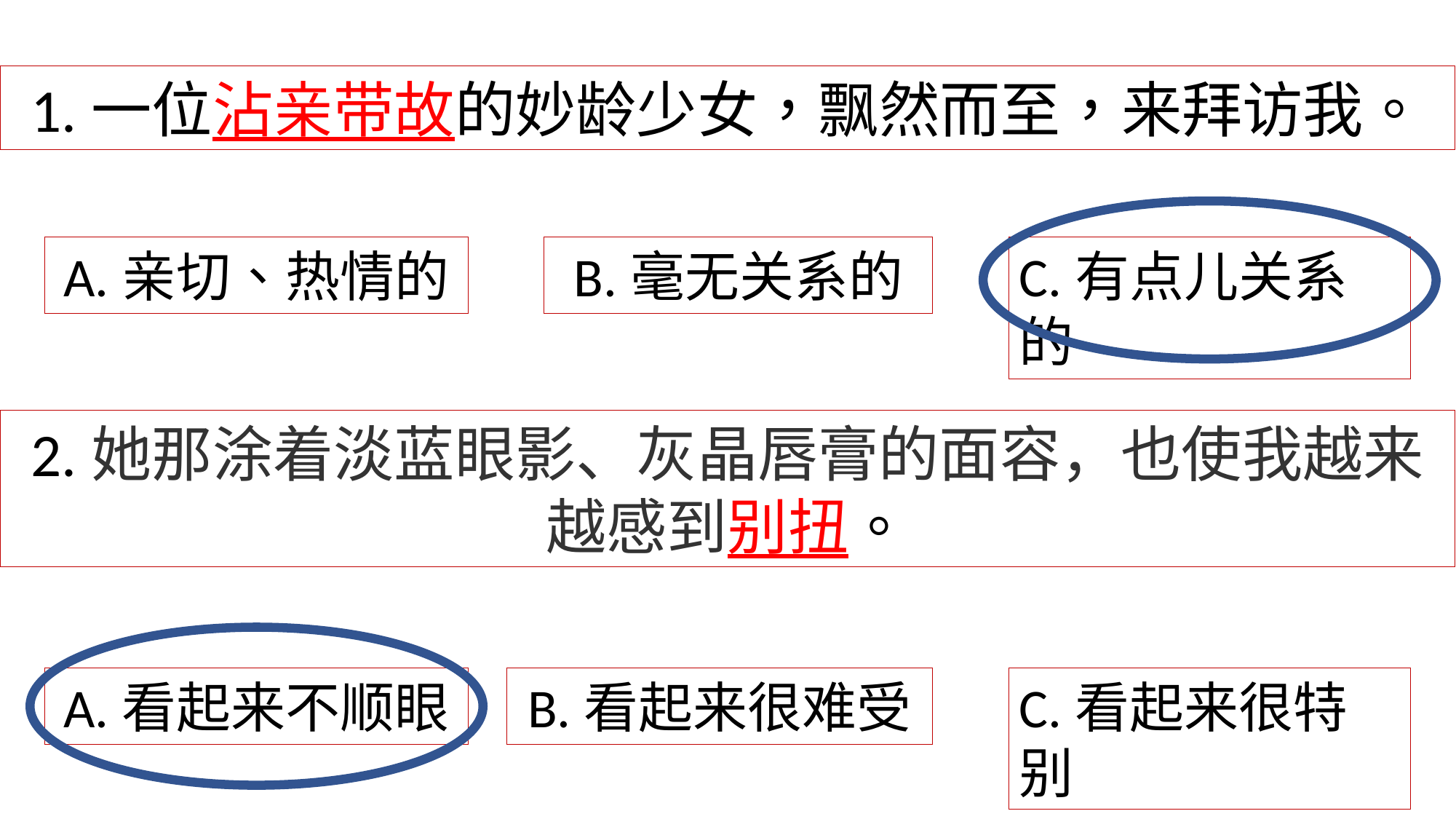

1.一位沾亲带故的妙龄少女，飘然而至，来拜访我。

A.亲切、热情的
B.毫无关系的
C.有点儿关系的
2.她那涂着淡蓝眼影、灰晶唇膏的面容，也使我越来越感到别扭。

C.看起来很特别
B.看起来很难受
A.看起来不顺眼